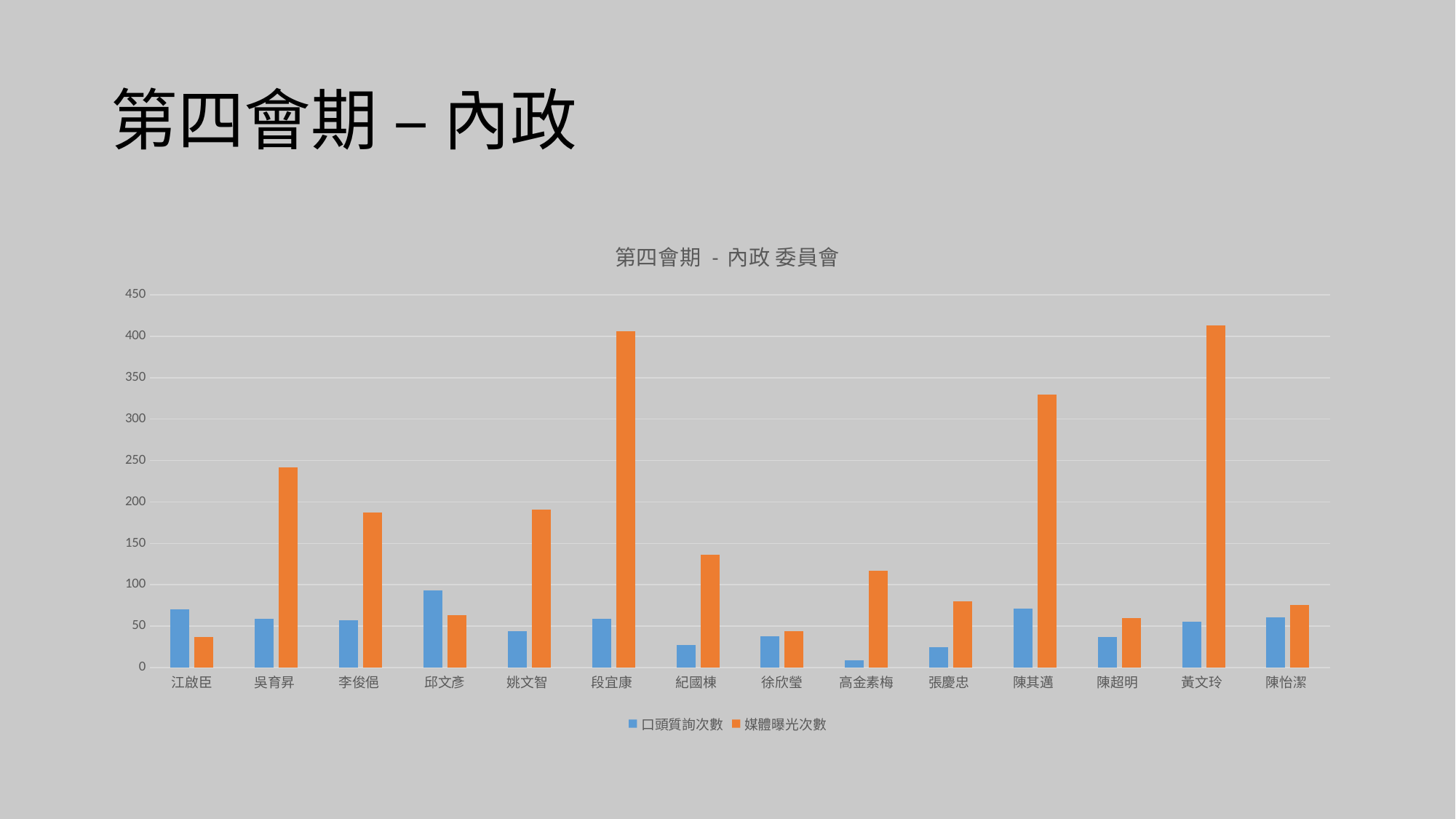

# 第四會期 – 內政

### Chart: 第四會期 - 內政 委員會

| Category | 口頭質詢次數 | 媒體曝光次數 |
|---|---|---|
| 江啟臣 | 70.0 | 37.0 |
| 吳育昇  | 59.0 | 242.0 |
| 李俊俋  | 57.0 | 187.0 |
| 邱文彥 | 93.0 | 63.0 |
| 姚文智  | 44.0 | 191.0 |
| 段宜康  | 59.0 | 406.0 |
| 紀國棟  | 27.0 | 136.0 |
| 徐欣瑩 | 38.0 | 44.0 |
| 高金素梅 | 9.0 | 117.0 |
| 張慶忠  | 25.0 | 80.0 |
| 陳其邁  | 71.0 | 330.0 |
| 陳超明  | 37.0 | 60.0 |
| 黃文玲  | 55.0 | 413.0 |
| 陳怡潔  | 61.0 | 76.0 |